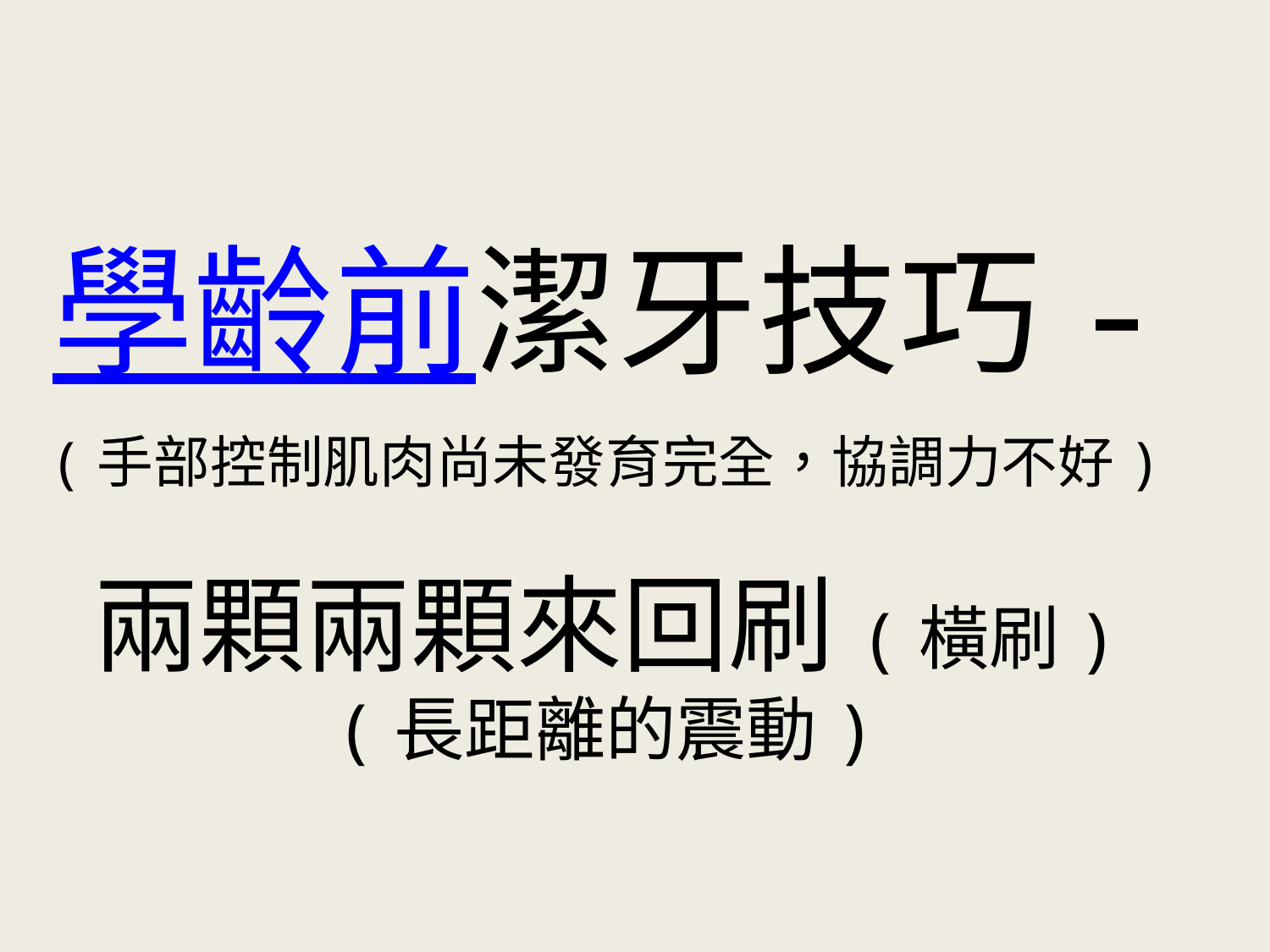

學齡前潔牙技巧-
(手部控制肌肉尚未發育完全，協調力不好)
兩顆兩顆來回刷(橫刷)
(長距離的震動)